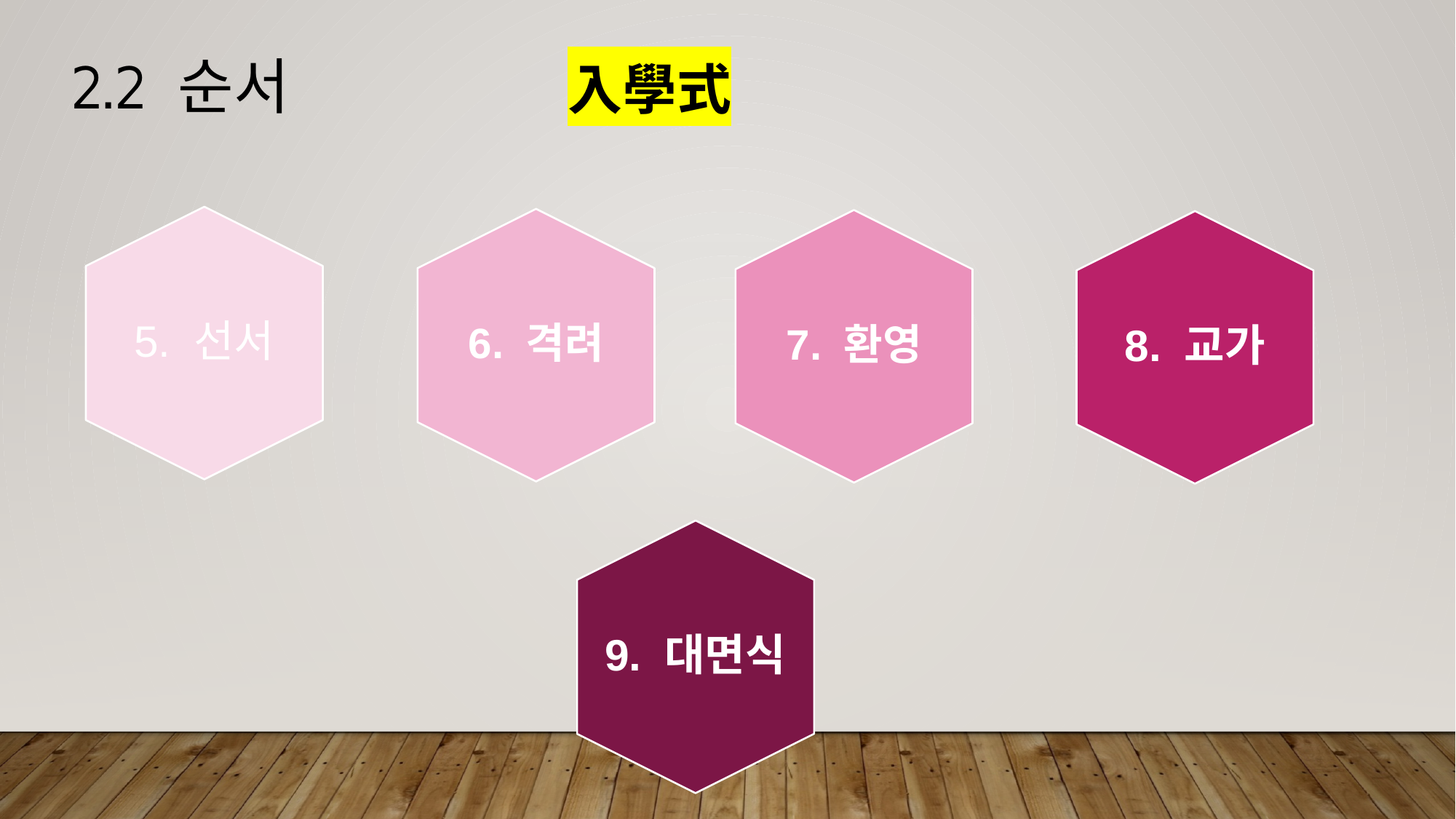

2.2 순서
入學式
6. 격려
5. 선서
7. 환영
8. 교가

9. 대면식